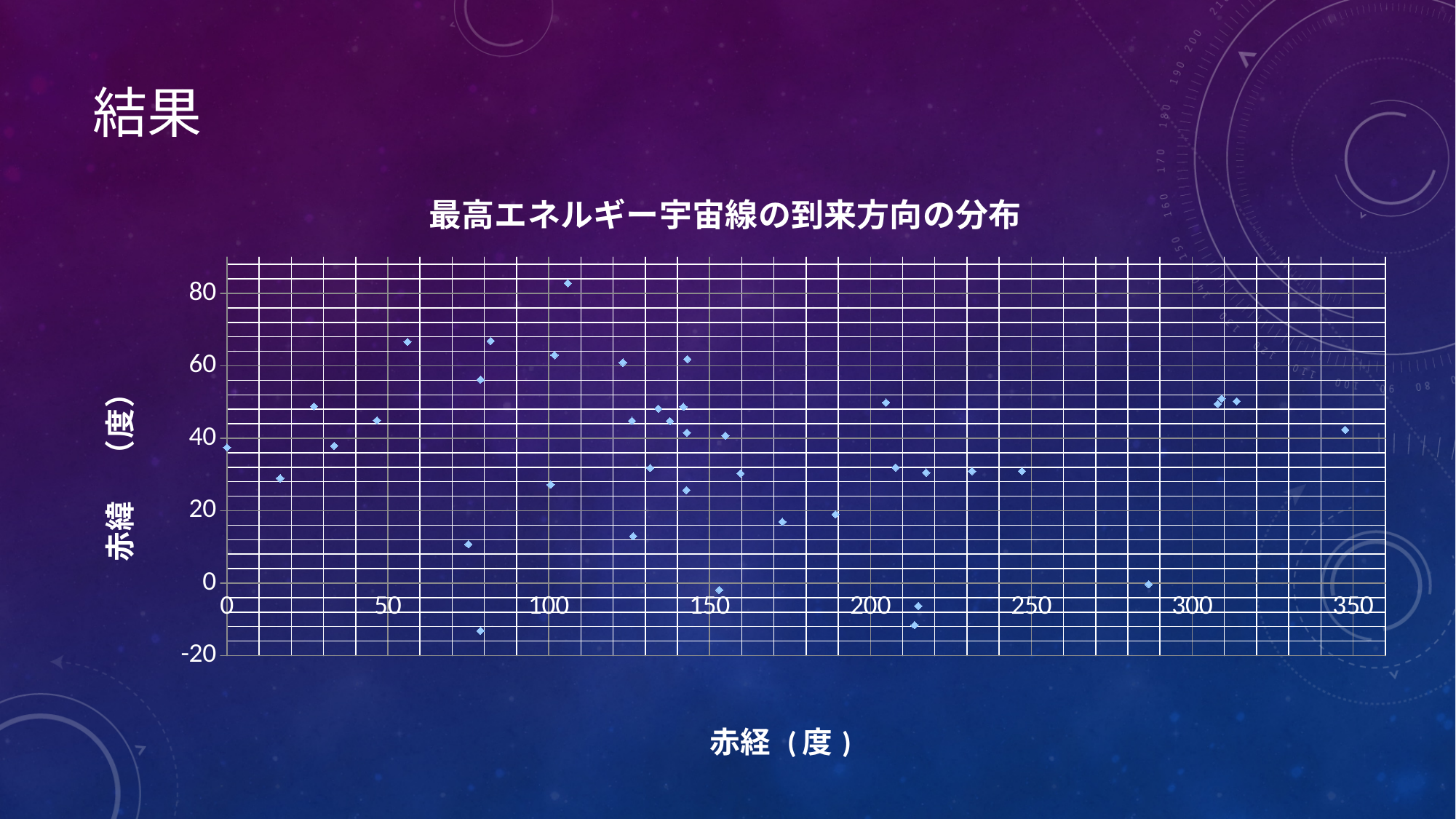

# 結果

### Chart: 最高エネルギー宇宙線の到来方向の分布

| Category |  |
|---|---|